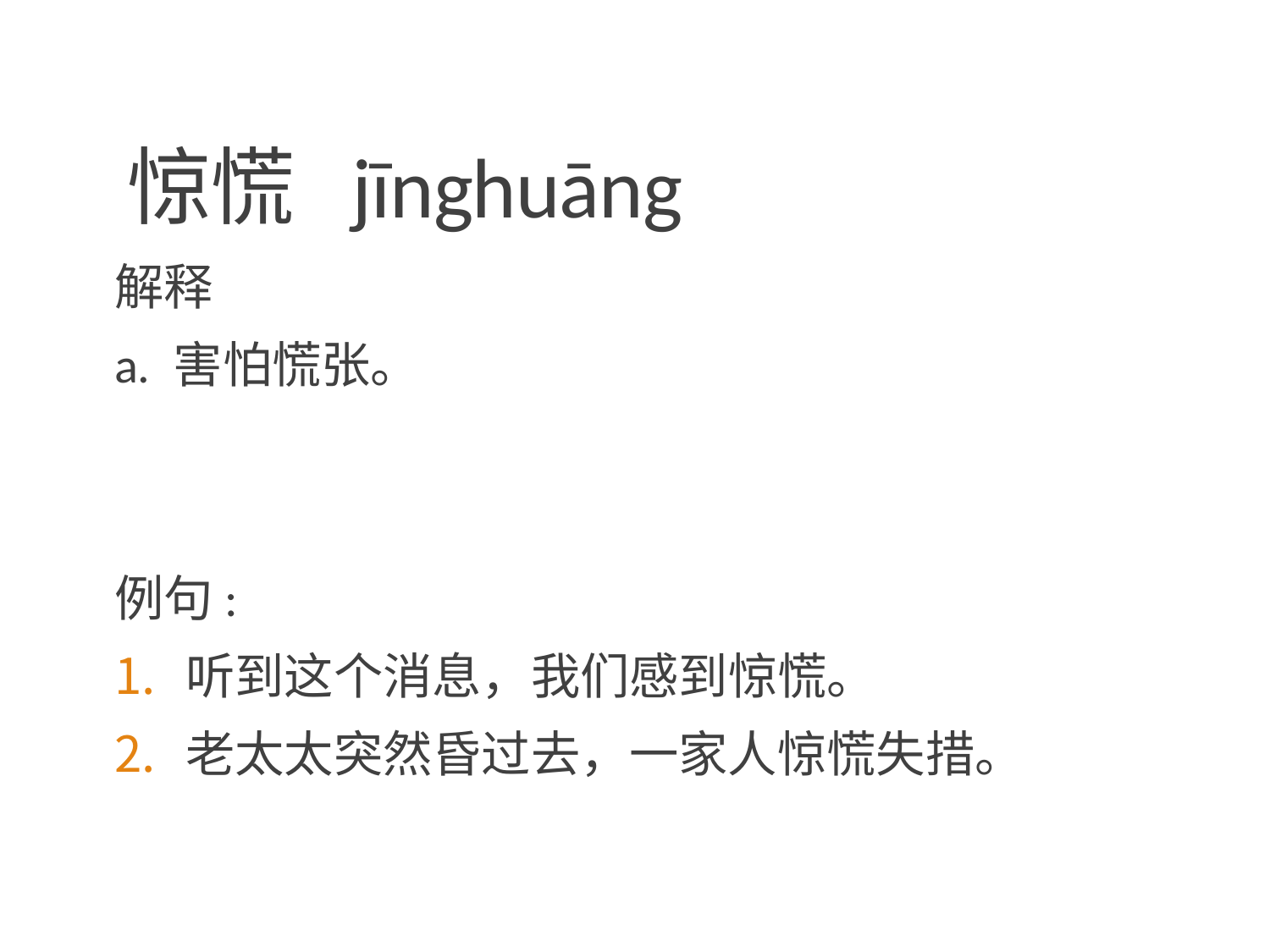

# 惊慌  jīnghuāng
解释
a. 害怕慌张。

例句:
听到这个消息，我们感到惊慌。
老太太突然昏过去，一家人惊慌失措。